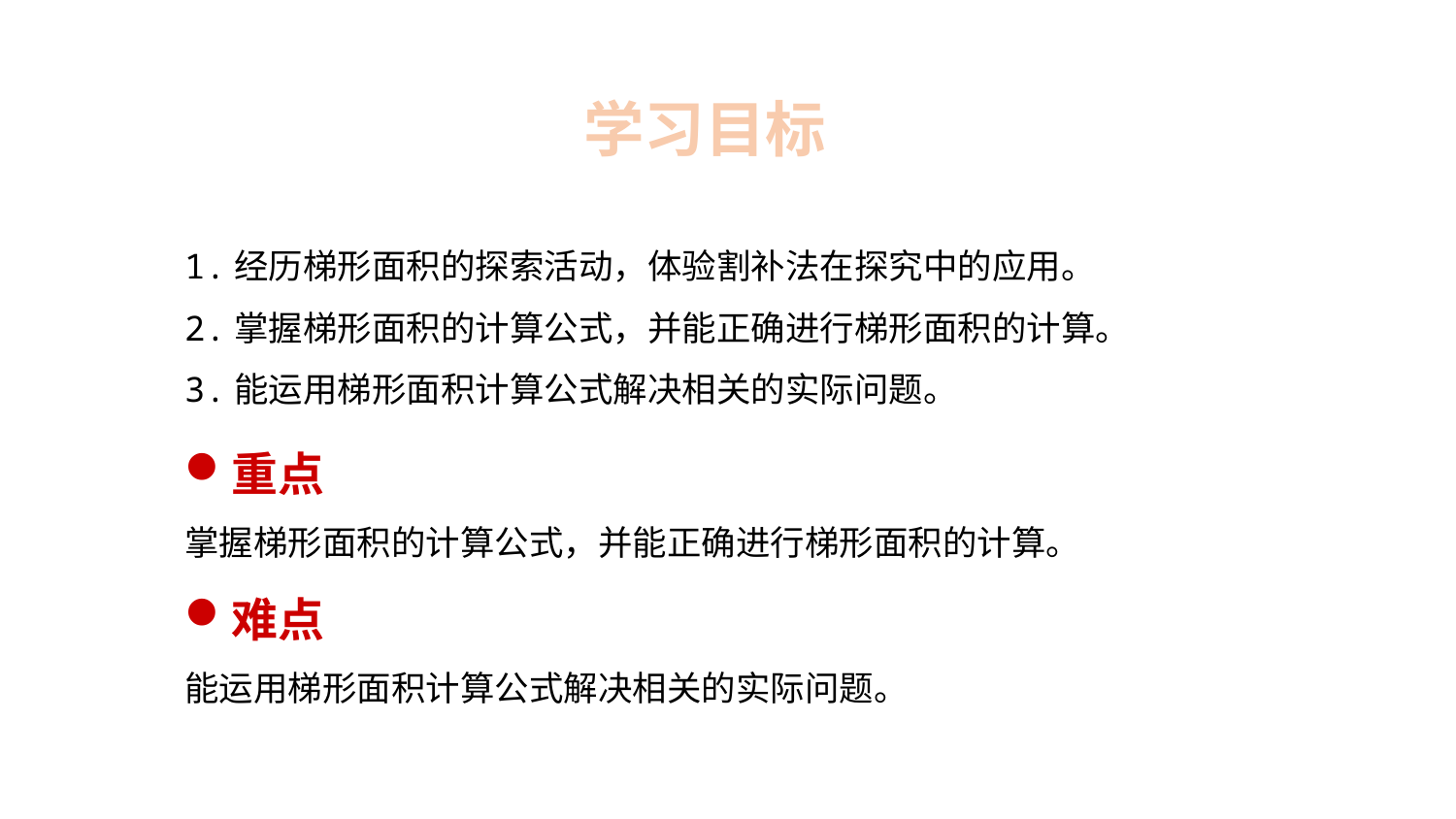

学习目标
1.经历梯形面积的探索活动，体验割补法在探究中的应用。
2.掌握梯形面积的计算公式，并能正确进行梯形面积的计算。
3.能运用梯形面积计算公式解决相关的实际问题。
重点
掌握梯形面积的计算公式，并能正确进行梯形面积的计算。
难点
能运用梯形面积计算公式解决相关的实际问题。